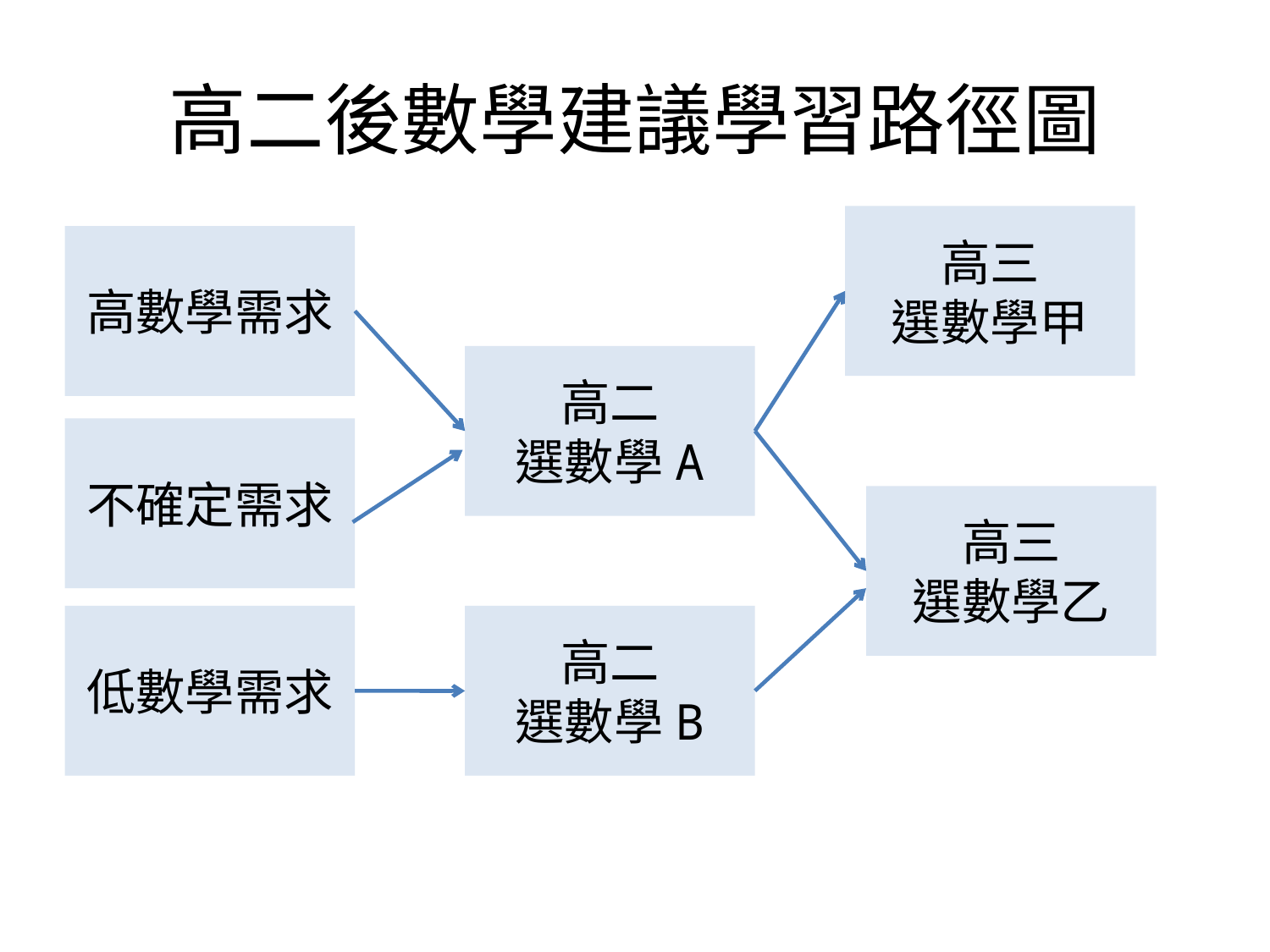

# 高二後數學建議學習路徑圖
高三
選數學甲
高數學需求
高二
選數學A
不確定需求
高三
選數學乙
低數學需求
高二
選數學B